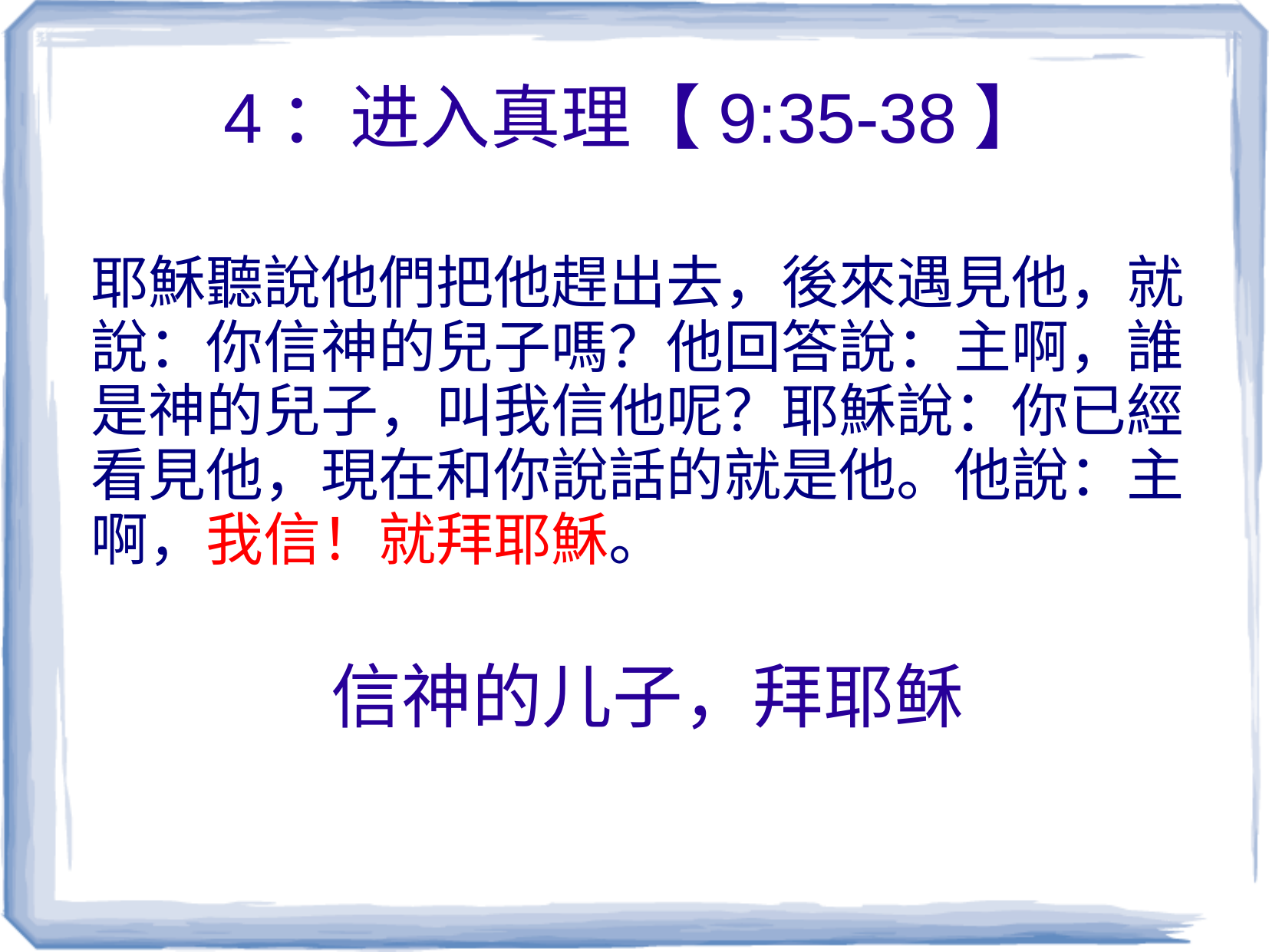

# 4：进入真理【9:35-38】
耶穌聽說他們把他趕出去，後來遇見他，就說：你信神的兒子嗎？他回答說：主啊，誰是神的兒子，叫我信他呢？耶穌說：你已經看見他，現在和你說話的就是他。他說：主啊，我信！就拜耶穌。

信神的儿子，拜耶稣